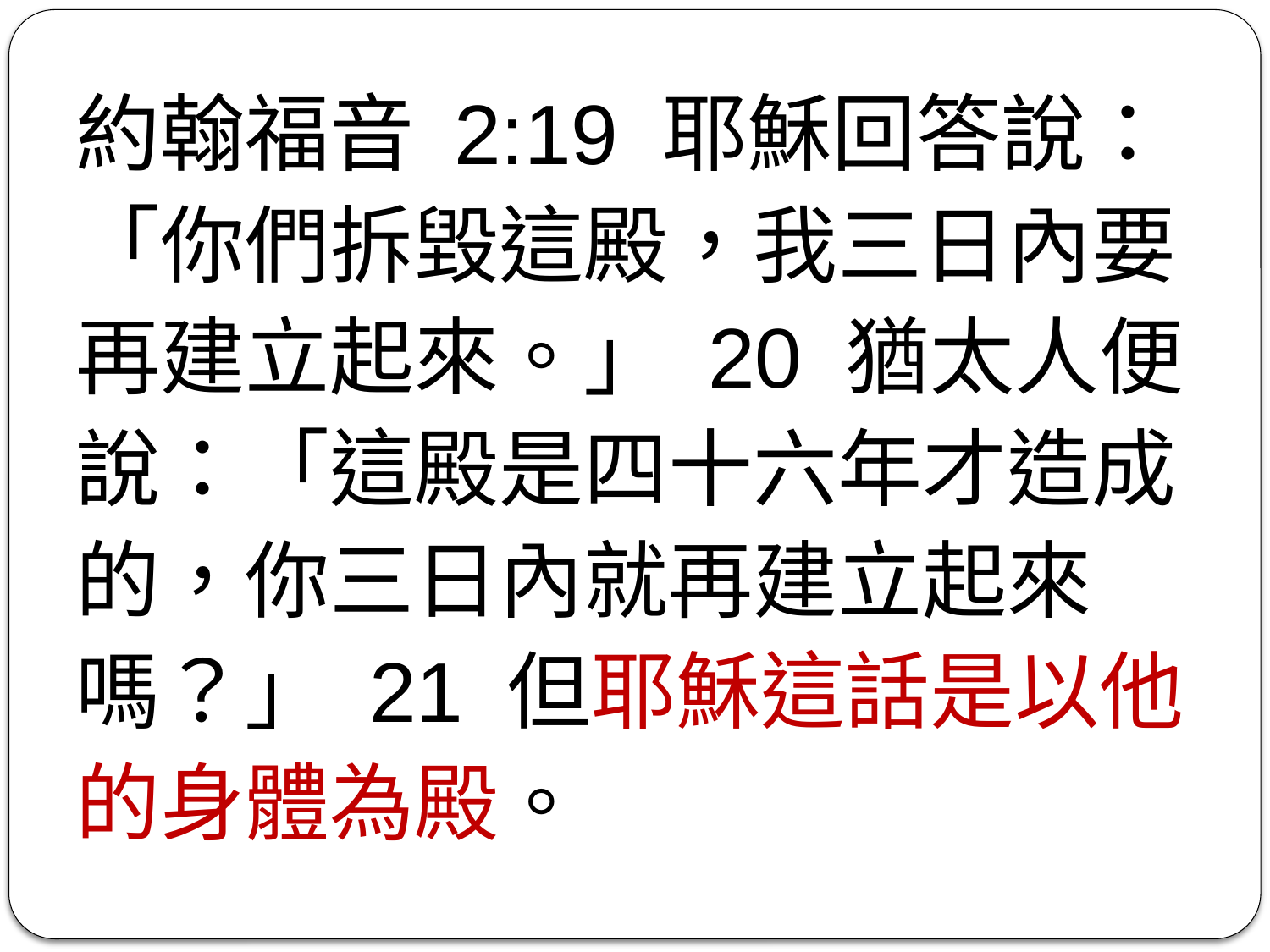

約翰福音 2:19 耶穌回答說：「你們拆毀這殿，我三日內要再建立起來。」 20 猶太人便說：「這殿是四十六年才造成的，你三日內就再建立起來嗎？」 21 但耶穌這話是以他的身體為殿。